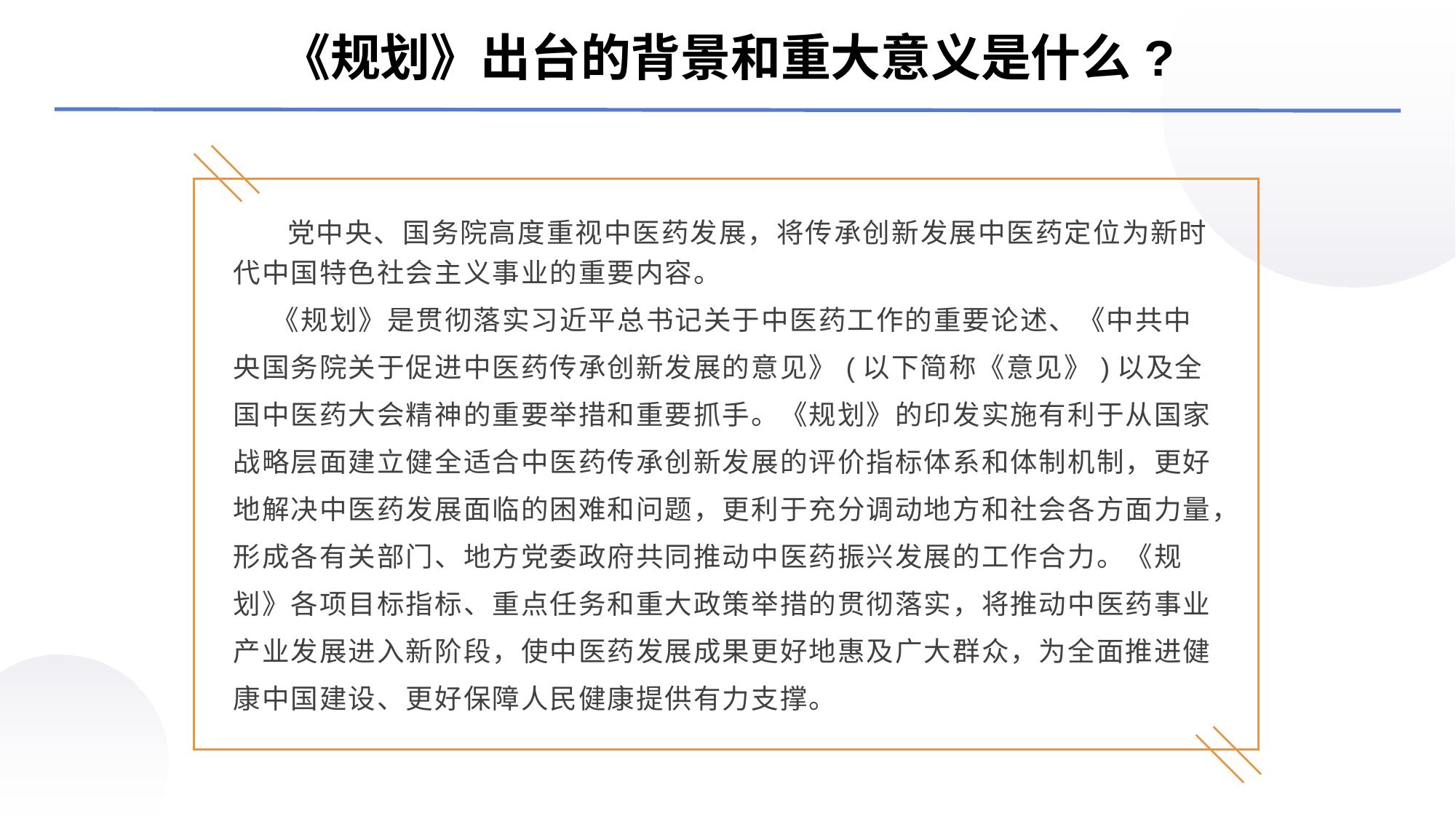

《规划》出台的背景和重大意义是什么?

      党中央、国务院高度重视中医药发展，将传承创新发展中医药定位为新时代中国特色社会主义事业的重要内容。
    《规划》是贯彻落实习近平总书记关于中医药工作的重要论述、《中共中央国务院关于促进中医药传承创新发展的意见》(以下简称《意见》)以及全国中医药大会精神的重要举措和重要抓手。《规划》的印发实施有利于从国家战略层面建立健全适合中医药传承创新发展的评价指标体系和体制机制，更好地解决中医药发展面临的困难和问题，更利于充分调动地方和社会各方面力量，形成各有关部门、地方党委政府共同推动中医药振兴发展的工作合力。《规划》各项目标指标、重点任务和重大政策举措的贯彻落实，将推动中医药事业产业发展进入新阶段，使中医药发展成果更好地惠及广大群众，为全面推进健康中国建设、更好保障人民健康提供有力支撑。